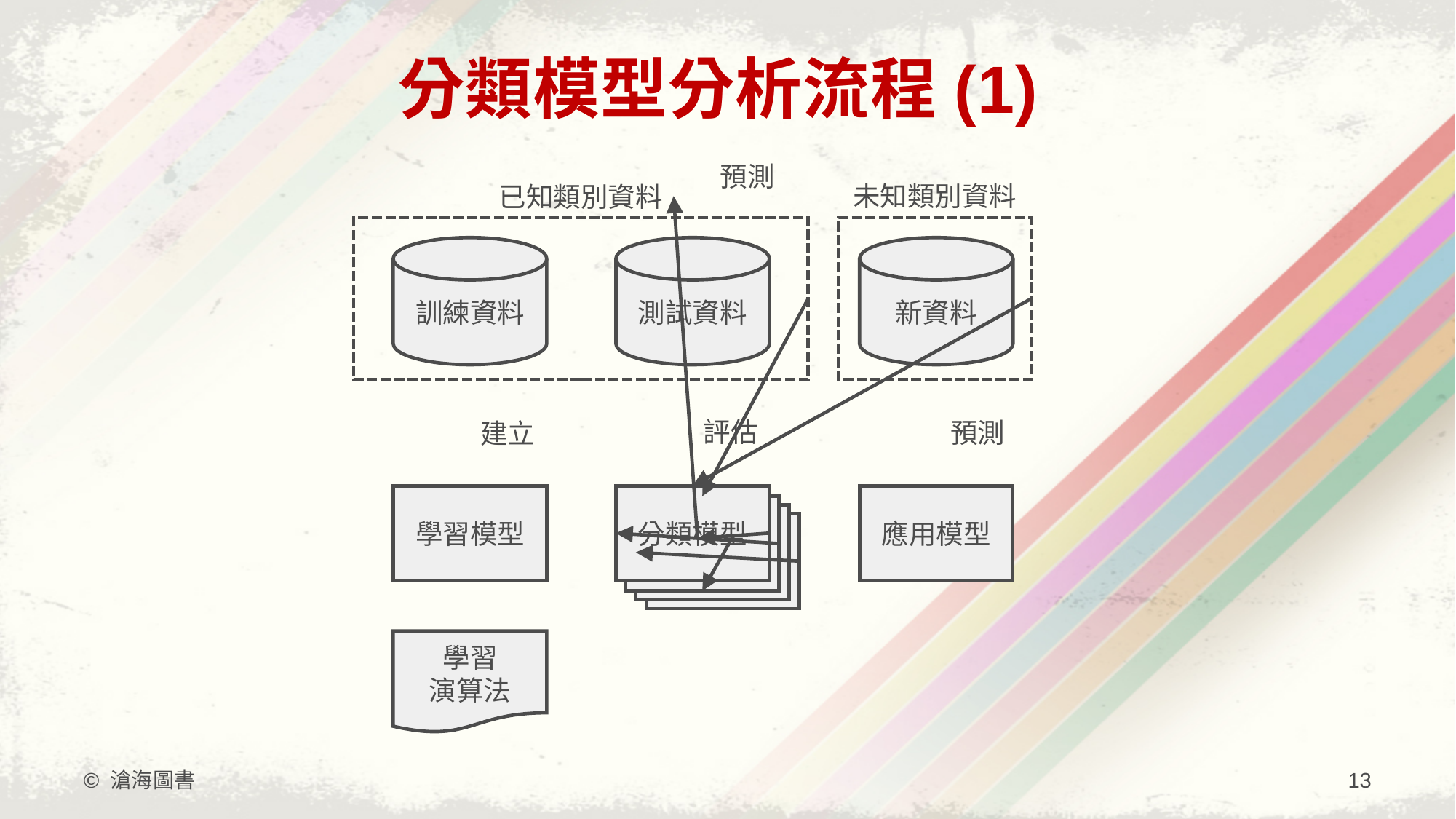

# 分類模型分析流程(1)
預測
未知類別資料
已知類別資料

訓練資料
測試資料
新資料
評估
預測
建立
應用模型
學習模型
分類模型

學習
演算法
© 滄海圖書

13